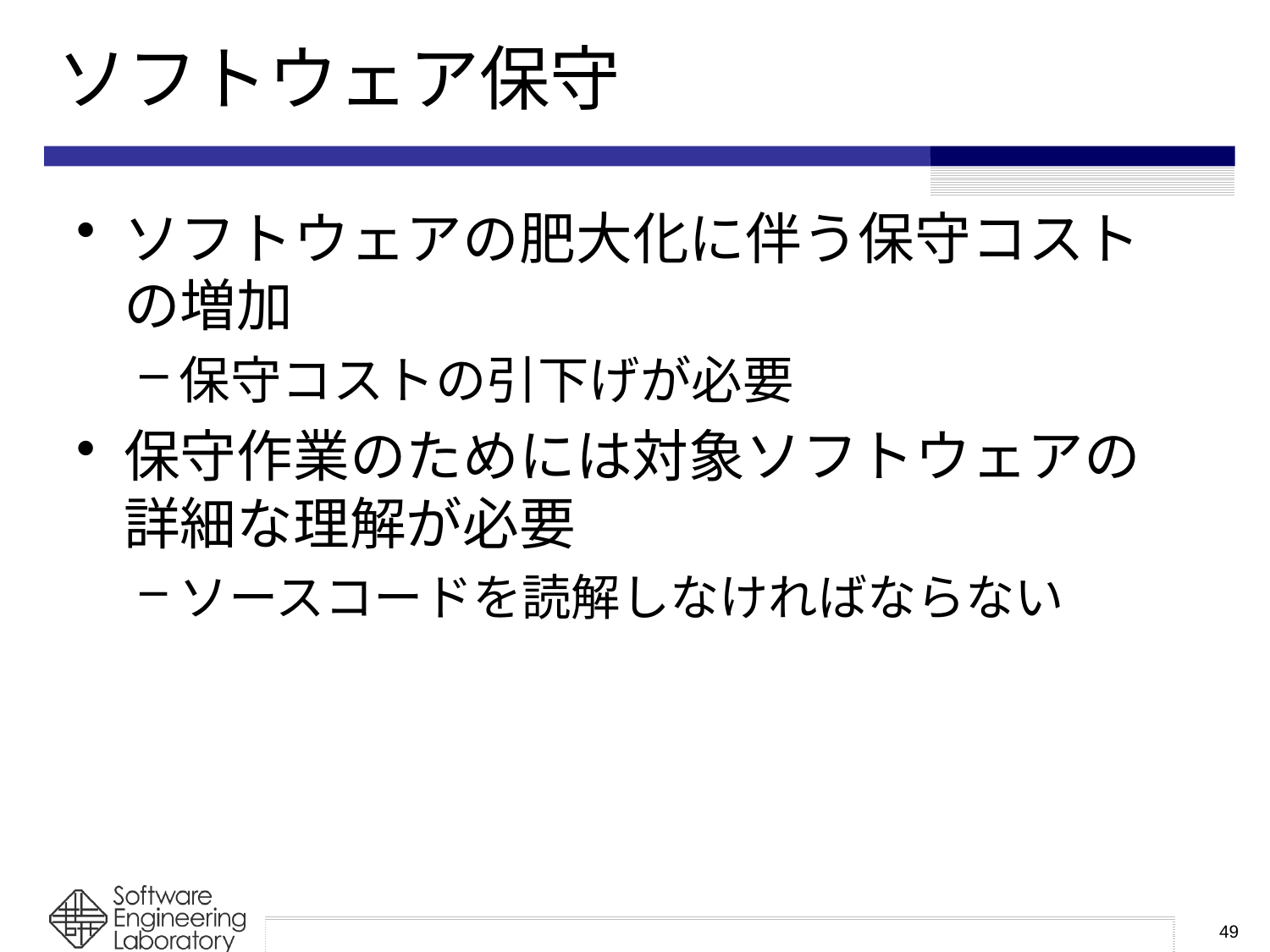

# ソフトウェア保守
ソフトウェアの肥大化に伴う保守コストの増加
保守コストの引下げが必要
保守作業のためには対象ソフトウェアの詳細な理解が必要
ソースコードを読解しなければならない
49